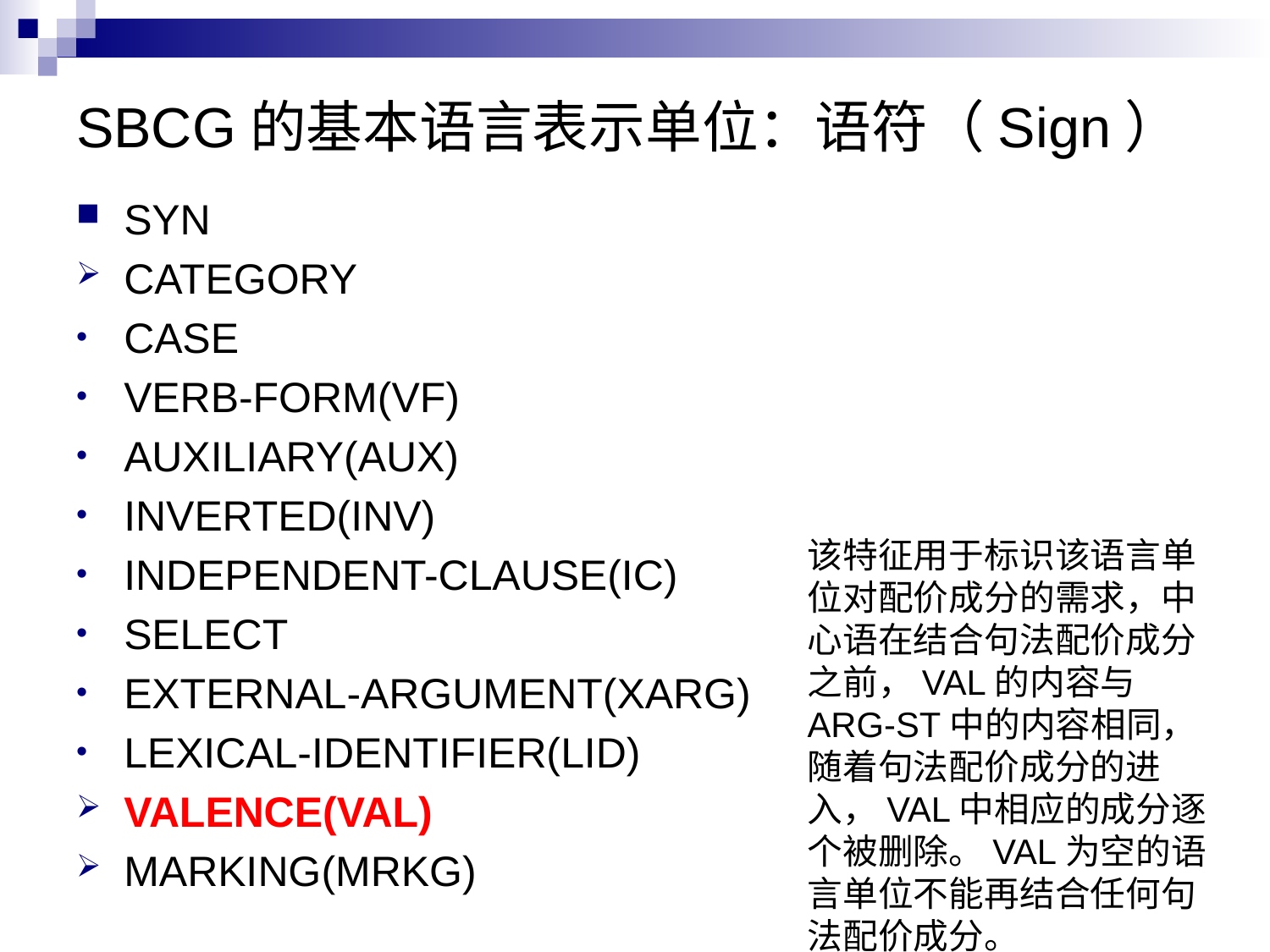

# SBCG的基本语言表示单位：语符（Sign）
SYN
CATEGORY
CASE
VERB-FORM(VF)
AUXILIARY(AUX)
INVERTED(INV)
INDEPENDENT-CLAUSE(IC)
SELECT
EXTERNAL-ARGUMENT(XARG)
LEXICAL-IDENTIFIER(LID)
VALENCE(VAL)
MARKING(MRKG)
该特征用于标识该语言单位对配价成分的需求，中心语在结合句法配价成分之前，VAL的内容与ARG-ST中的内容相同，随着句法配价成分的进入，VAL中相应的成分逐个被删除。VAL为空的语言单位不能再结合任何句法配价成分。